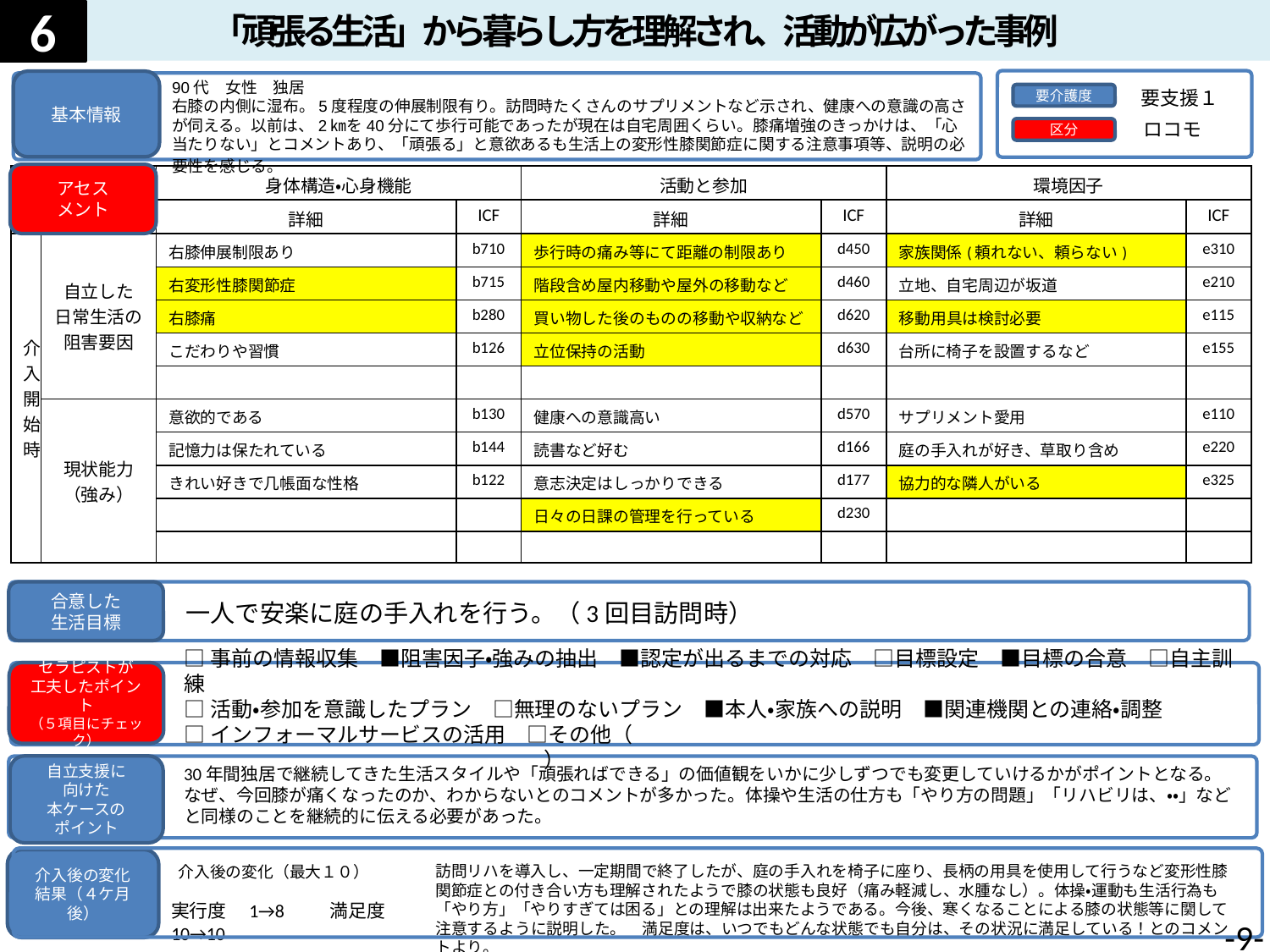

「頑張る生活」から暮らし方を理解され、活動が広がった事例
6

90代　女性　独居
右膝の内側に湿布。5度程度の伸展制限有り。訪問時たくさんのサプリメントなど示され、健康への意識の高さが伺える。以前は、2㎞を40分にて歩行可能であったが現在は自宅周囲くらい。膝痛増強のきっかけは、「心当たりない」とコメントあり、「頑張る」と意欲あるも生活上の変形性膝関節症に関する注意事項等、説明の必要性を感じる。
基本情報

要支援１
要介護度
ロコモ
区分
アセス
メント
|  |  | 身体構造・心身機能 |  | 活動と参加 |  | 環境因子 |  |
| --- | --- | --- | --- | --- | --- | --- | --- |
|  |  | 詳細 | ICF | 詳細 | ICF | 詳細 | ICF |
| 介入開始時 | 自立した 日常生活の 阻害要因 | 右膝伸展制限あり | b710 | 歩行時の痛み等にて距離の制限あり | d450 | 家族関係(頼れない、頼らない) | e310 |
|  |  | 右変形性膝関節症 | b715 | 階段含め屋内移動や屋外の移動など | d460 | 立地、自宅周辺が坂道 | e210 |
|  |  | 右膝痛 | b280 | 買い物した後のものの移動や収納など | d620 | 移動用具は検討必要 | e115 |
|  |  | こだわりや習慣 | b126 | 立位保持の活動 | d630 | 台所に椅子を設置するなど | e155 |
|  |  |  |  |  |  |  |  |
|  | 現状能力 （強み） | 意欲的である | b130 | 健康への意識高い | d570 | サプリメント愛用 | e110 |
|  |  | 記憶力は保たれている | b144 | 読書など好む | d166 | 庭の手入れが好き、草取り含め | e220 |
|  |  | きれい好きで几帳面な性格 | b122 | 意志決定はしっかりできる | d177 | 協力的な隣人がいる | e325 |
|  |  |  |  | 日々の日課の管理を行っている | d230 |  |  |
|  |  |  |  |  |  |  |  |
合意した
生活目標

介入後の変化
結果（４ケ月後）
実行度　1→8 　　満足度　10→10
一人で安楽に庭の手入れを行う。（3回目訪問時）
セラピストが
工夫したポイント
（５項目にチェック）

□事前の情報収集　■阻害因子・強みの抽出　■認定が出るまでの対応　□目標設定　■目標の合意　□自主訓練
□活動・参加を意識したプラン　□無理のないプラン　■本人・家族への説明　■関連機関との連絡・調整
□インフォーマルサービスの活用　□その他（　　　　　　　　　　　　　　　　　　　　　　　　　　　　　　　　　　　　　　　　　　　　　）
自立支援に
向けた
本ケースの
ポイント

30年間独居で継続してきた生活スタイルや「頑張ればできる」の価値観をいかに少しずつでも変更していけるかがポイントとなる。なぜ、今回膝が痛くなったのか、わからないとのコメントが多かった。体操や生活の仕方も「やり方の問題」「リハビリは、・・」などと同様のことを継続的に伝える必要があった。

訪問リハを導入し、一定期間で終了したが、庭の手入れを椅子に座り、長柄の用具を使用して行うなど変形性膝関節症との付き合い方も理解されたようで膝の状態も良好（痛み軽減し、水腫なし）。体操・運動も生活行為も「やり方」「やりすぎては困る」との理解は出来たようである。今後、寒くなることによる膝の状態等に関して注意するように説明した。　満足度は、いつでもどんな状態でも自分は、その状況に満足している！とのコメントより。
介入後の変化（最大１０）
9
-9-